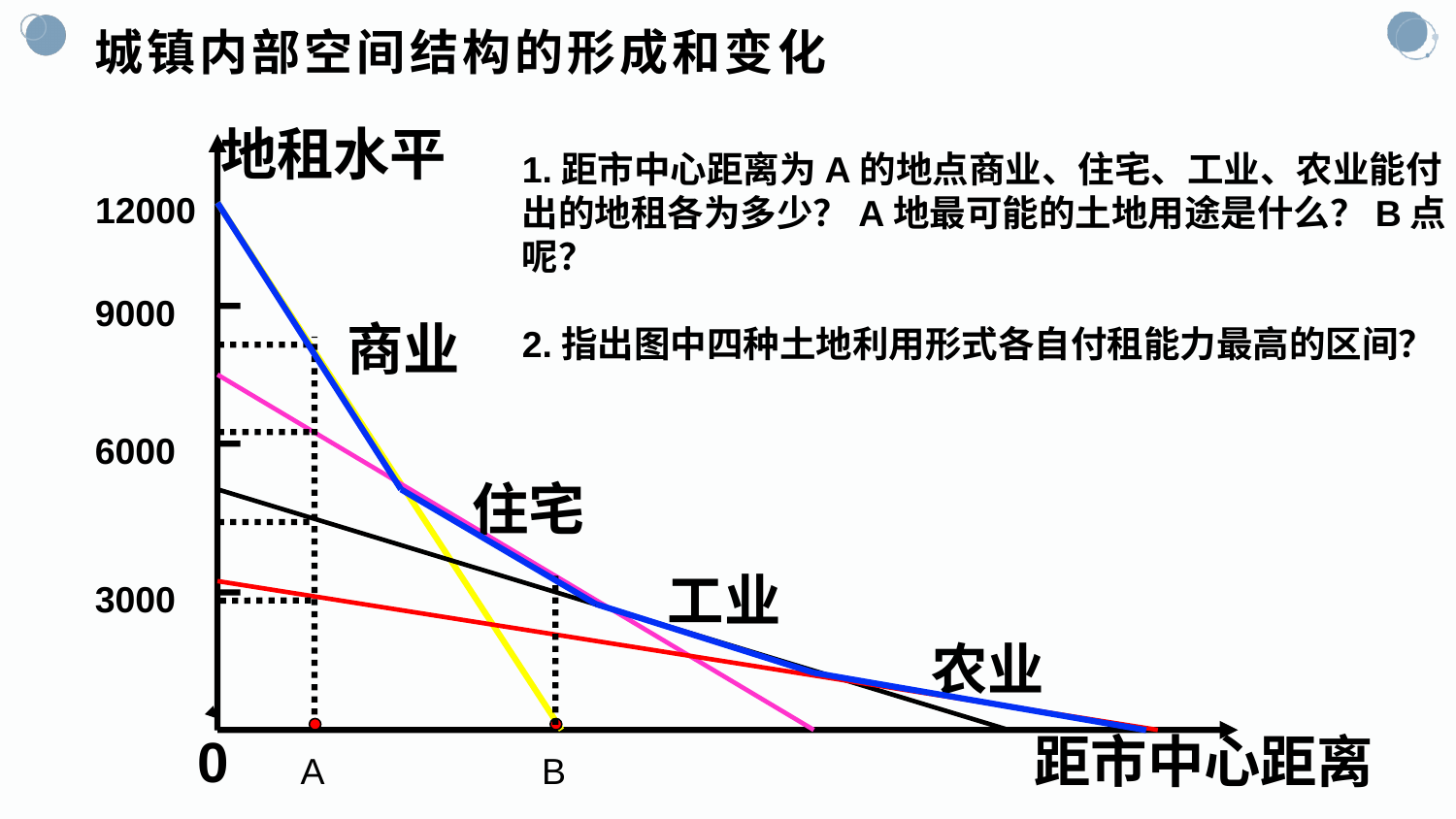

# 城镇内部空间结构的形成和变化
地租水平

1.距市中心距离为A的地点商业、住宅、工业、农业能付出的地租各为多少？A地最可能的土地用途是什么？B点呢？

2.指出图中四种土地利用形式各自付租能力最高的区间？
12000

商业

9000

住宅
6000

工业

3000

农业

0

A

B
距市中心距离